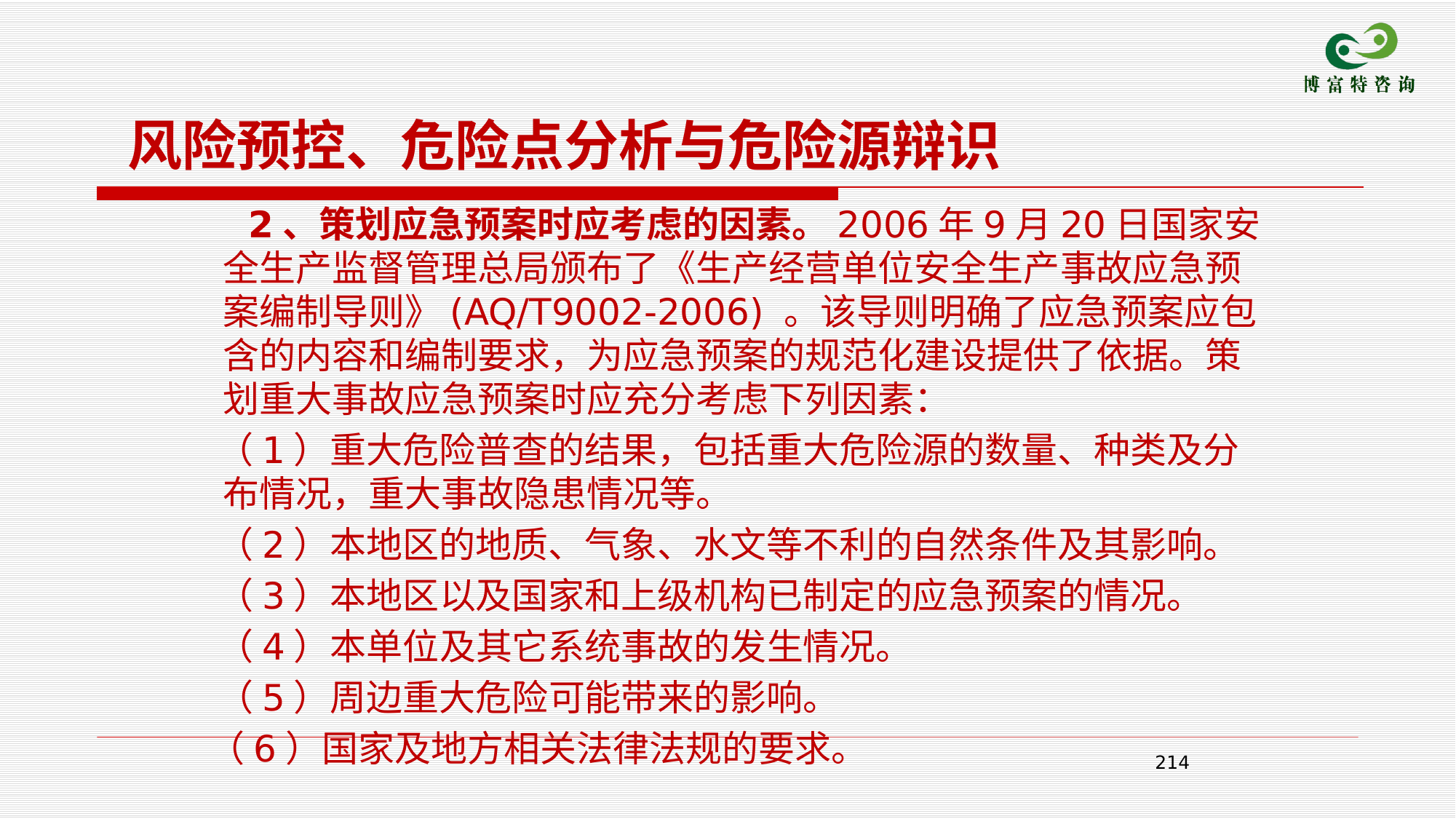

风险预控、危险点分析与危险源辩识
       2、策划应急预案时应考虑的因素。2006年9月20日国家安全生产监督管理总局颁布了《生产经营单位安全生产事故应急预案编制导则》(AQ/T9002-2006) 。该导则明确了应急预案应包含的内容和编制要求，为应急预案的规范化建设提供了依据。策划重大事故应急预案时应充分考虑下列因素：
     （1）重大危险普查的结果，包括重大危险源的数量、种类及分布情况，重大事故隐患情况等。
     （2）本地区的地质、气象、水文等不利的自然条件及其影响。
     （3）本地区以及国家和上级机构已制定的应急预案的情况。
     （4）本单位及其它系统事故的发生情况。
     （5）周边重大危险可能带来的影响。
    （6）国家及地方相关法律法规的要求。

214